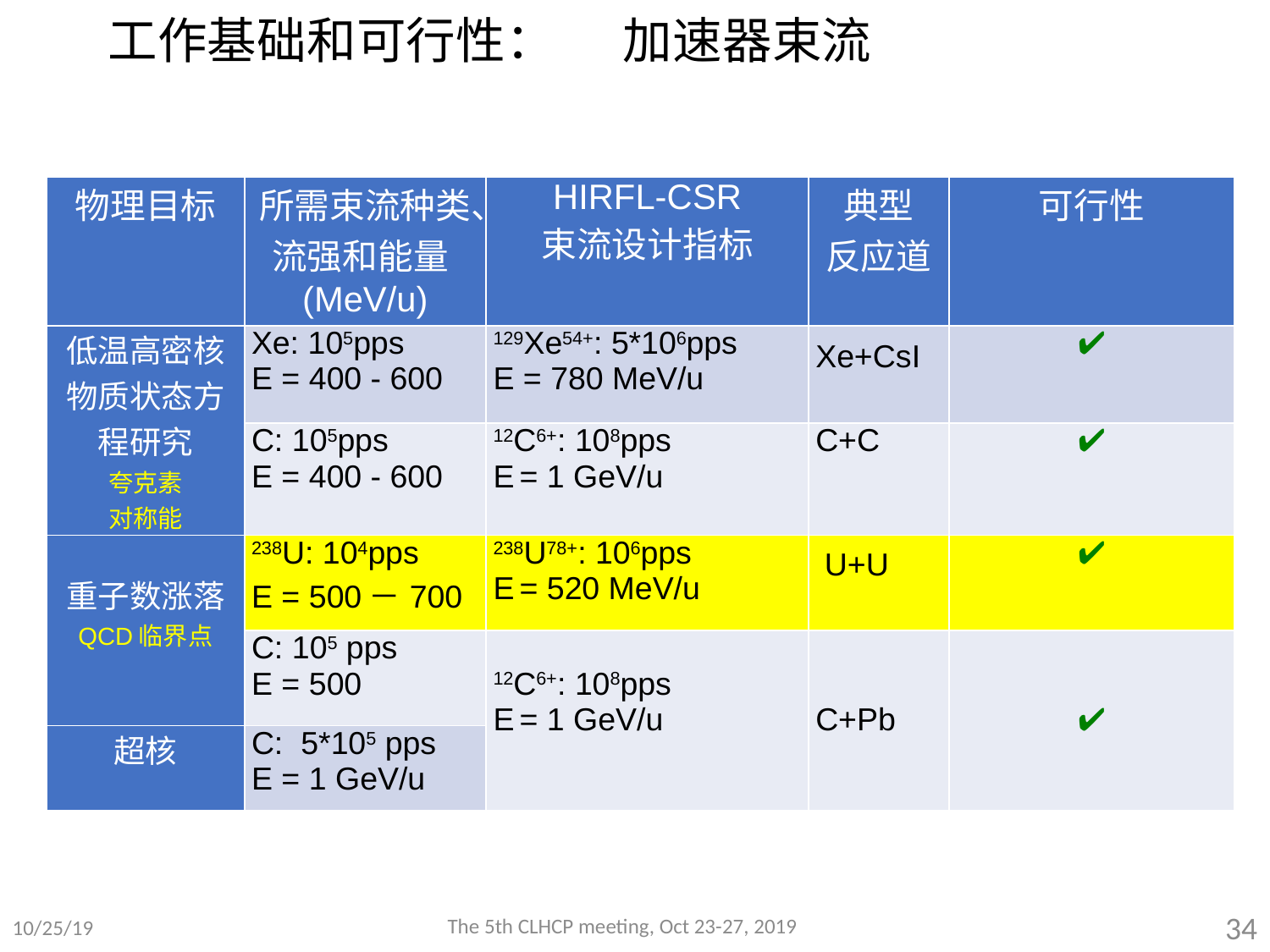

# 工作基础和可行性：      加速器束流

| 物理目标 | 所需束流种类、流强和能量(MeV/u) | HIRFL-CSR 束流设计指标 | 典型 反应道 | 可行性 |
| --- | --- | --- | --- | --- |
| 低温高密核物质状态方程研究 夸克素 对称能 | Xe: 105pps E = 400 - 600 | 129Xe54+: 5\*106pps E = 780 MeV/u | Xe+CsI | ✔ |
|  | C: 105pps E = 400 - 600 | 12C6+: 108pps E = 1 GeV/u | C+C | ✔ |
| 重子数涨落 QCD临界点 | 238U: 104pps E = 500－700 | 238U78+: 106pps E = 520 MeV/u | U+U | ✔ |
|  | C: 105 pps E = 500 | 12C6+: 108pps E = 1 GeV/u | C+Pb | ✔ |
| 超核 | C: 5\*105 pps E = 1 GeV/u |  |  |  |
The 5th CLHCP meeting, Oct 23-27, 2019
34
10/25/19